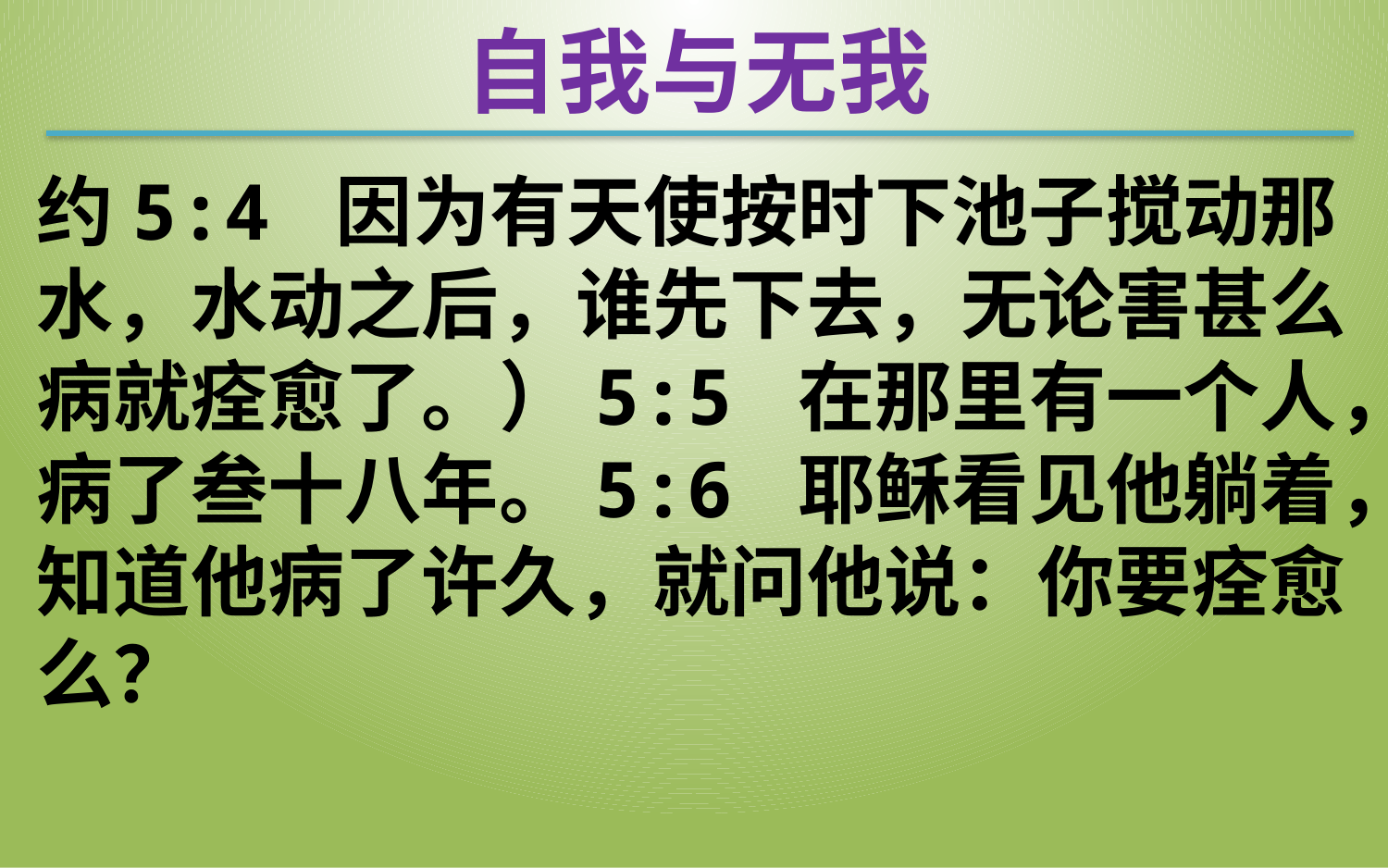

自我与无我
约5:4 因为有天使按时下池子搅动那水，水动之后，谁先下去，无论害甚么病就痊愈了。）5:5 在那里有一个人，病了叁十八年。5:6 耶稣看见他躺着，知道他病了许久，就问他说：你要痊愈么？